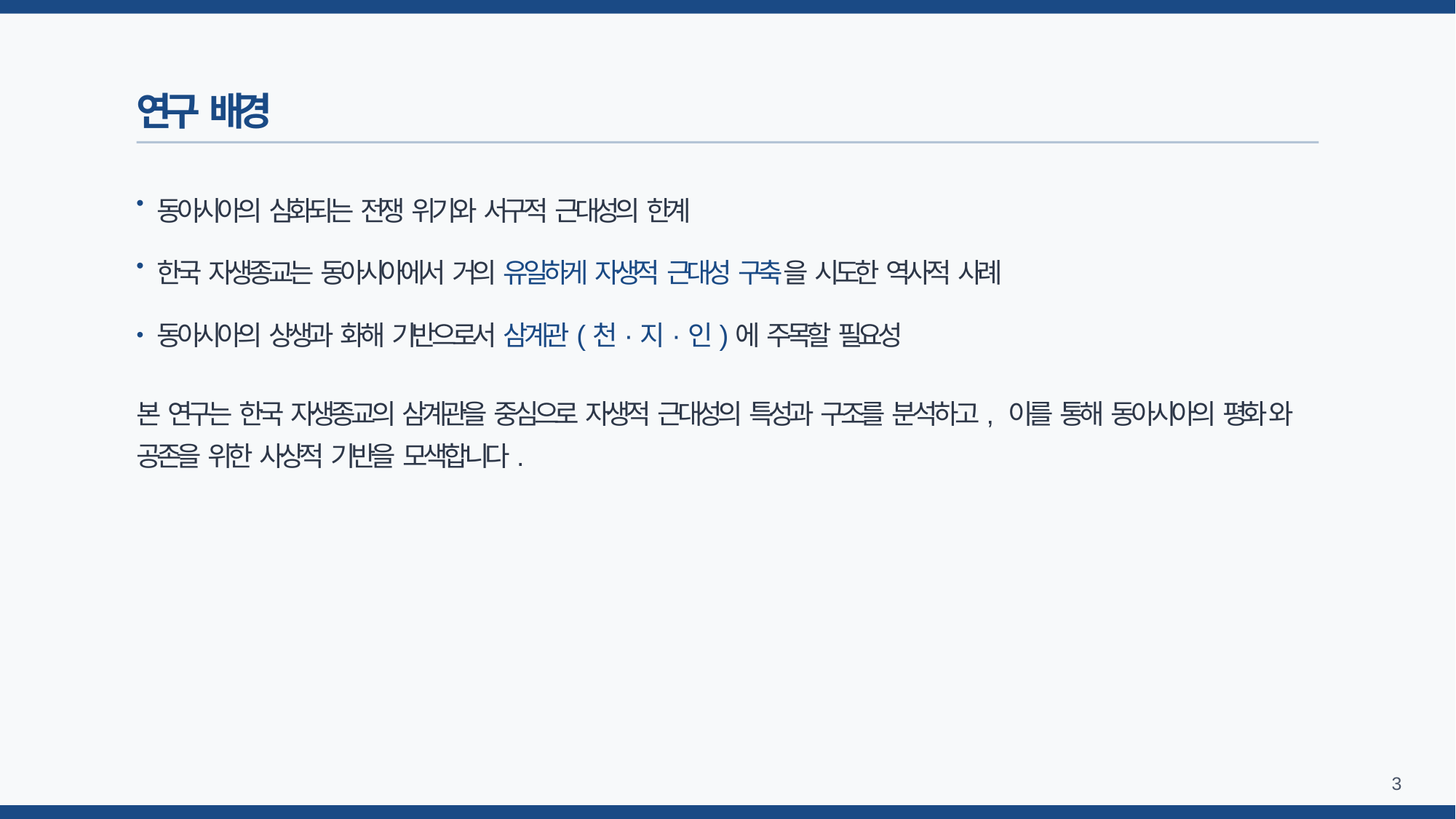

# 연구 배경
•
동아시아의 심화되는 전쟁 위기와 서구적 근대성의 한계
•
한국 자생종교는 동아시아에서 거의 유일하게 자생적 근대성 구축을 시도한 역사적 사례
동아시아의 상생과 화해 기반으로서 삼계관(천·지·인)에 주목할 필요성

본 연구는 한국 자생종교의 삼계관을 중심으로 자생적 근대성의 특성과 구조를 분석하고, 이를 통해 동아시아의 평화 와 공존을 위한 사상적 기반을 모색합니다.
3